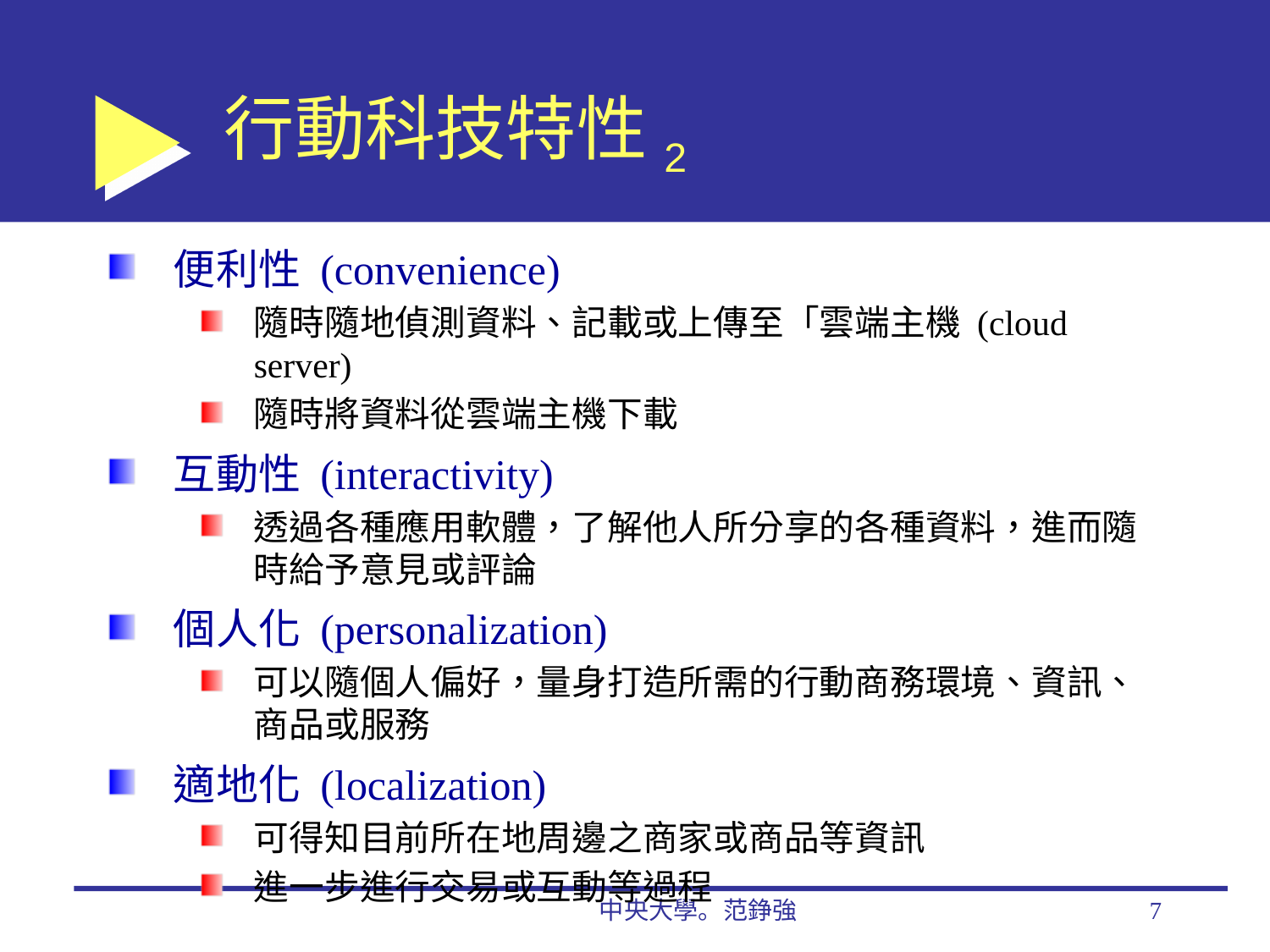

# 行動科技特性2
便利性 (convenience)
隨時隨地偵測資料、記載或上傳至「雲端主機 (cloud server)
隨時將資料從雲端主機下載
互動性 (interactivity)
透過各種應用軟體，了解他人所分享的各種資料，進而隨時給予意見或評論
個人化 (personalization)
可以隨個人偏好，量身打造所需的行動商務環境、資訊、商品或服務
適地化 (localization)
可得知目前所在地周邊之商家或商品等資訊
進一步進行交易或互動等過程

中央大學。范錚強
7